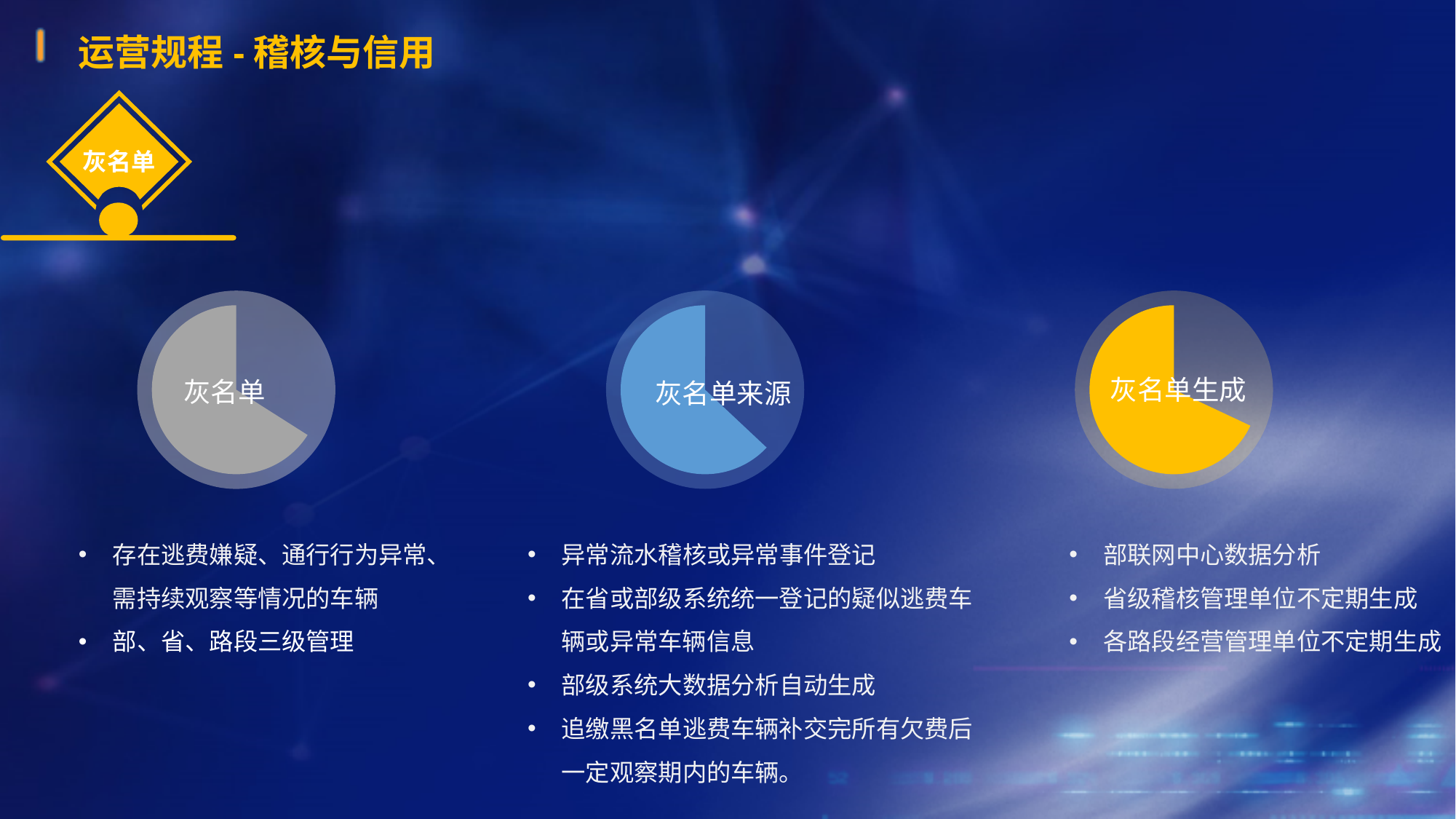

运营规程-稽核与信用
灰名单

灰名单

灰名单来源

灰名单生成
存在逃费嫌疑、通行行为异常、需持续观察等情况的车辆
部、省、路段三级管理
异常流水稽核或异常事件登记
在省或部级系统统一登记的疑似逃费车辆或异常车辆信息
部级系统大数据分析自动生成
追缴黑名单逃费车辆补交完所有欠费后一定观察期内的车辆。
部联网中心数据分析
省级稽核管理单位不定期生成
各路段经营管理单位不定期生成